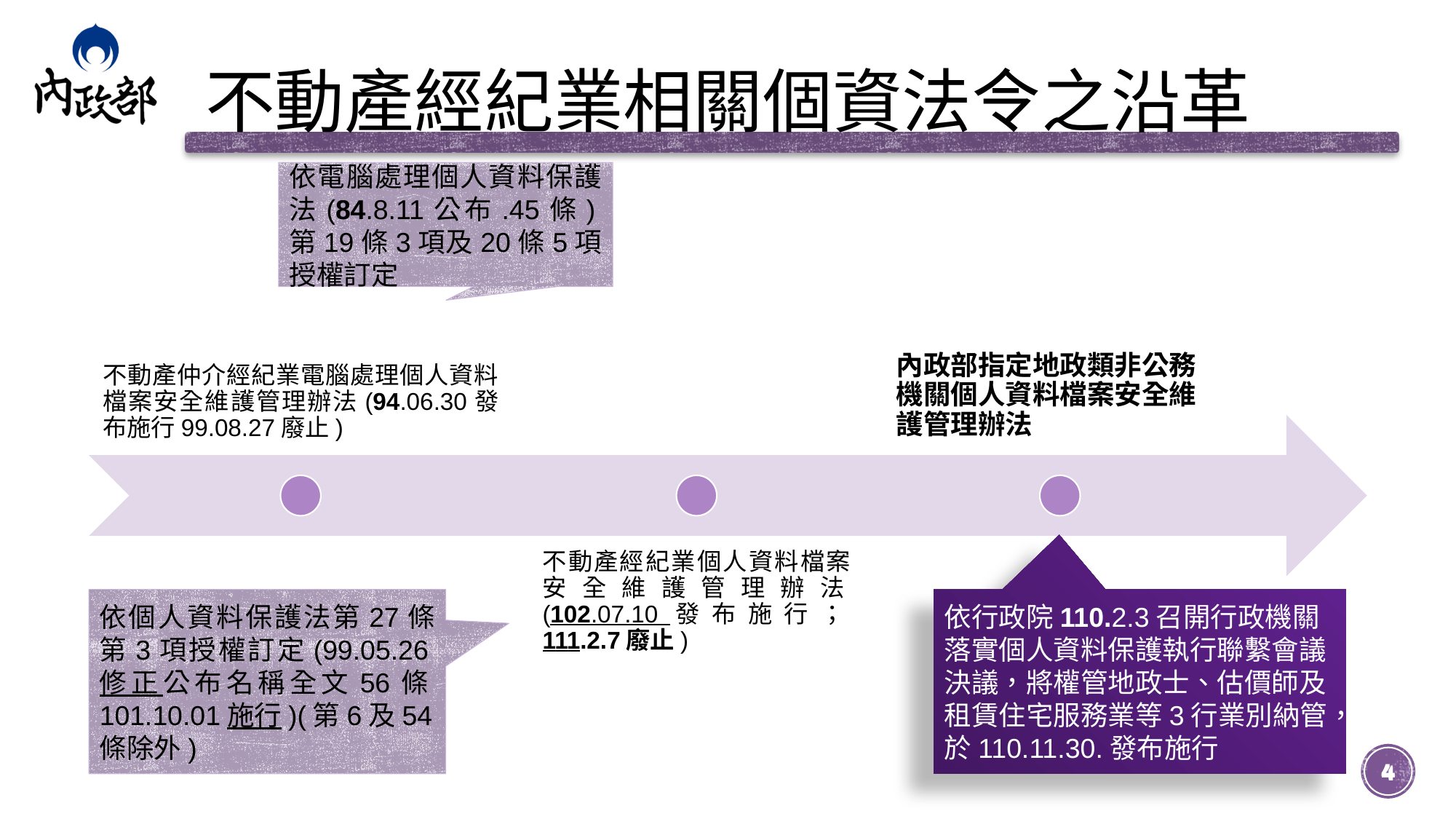

# 不動產經紀業相關個資法令之沿革
依電腦處理個人資料保護法(84.8.11公布.45條)第19條3項及20條5項授權訂定
不動產仲介經紀業電腦處理個人資料檔案安全維護管理辦法(94.06.30發布施行99.08.27廢止)
不動產經紀業個人資料檔案安全維護管理辦法(102.07.10發布施行；111.2.7廢止)
內政部指定地政類非公務機關個人資料檔案安全維護管理辦法
依個人資料保護法第27條第3項授權訂定(99.05.26修正公布名稱全文56條101.10.01施行)(第6及54條除外)
依行政院110.2.3召開行政機關落實個人資料保護執行聯繫會議決議，將權管地政士、估價師及租賃住宅服務業等3行業別納管，於110.11.30.發布施行
4